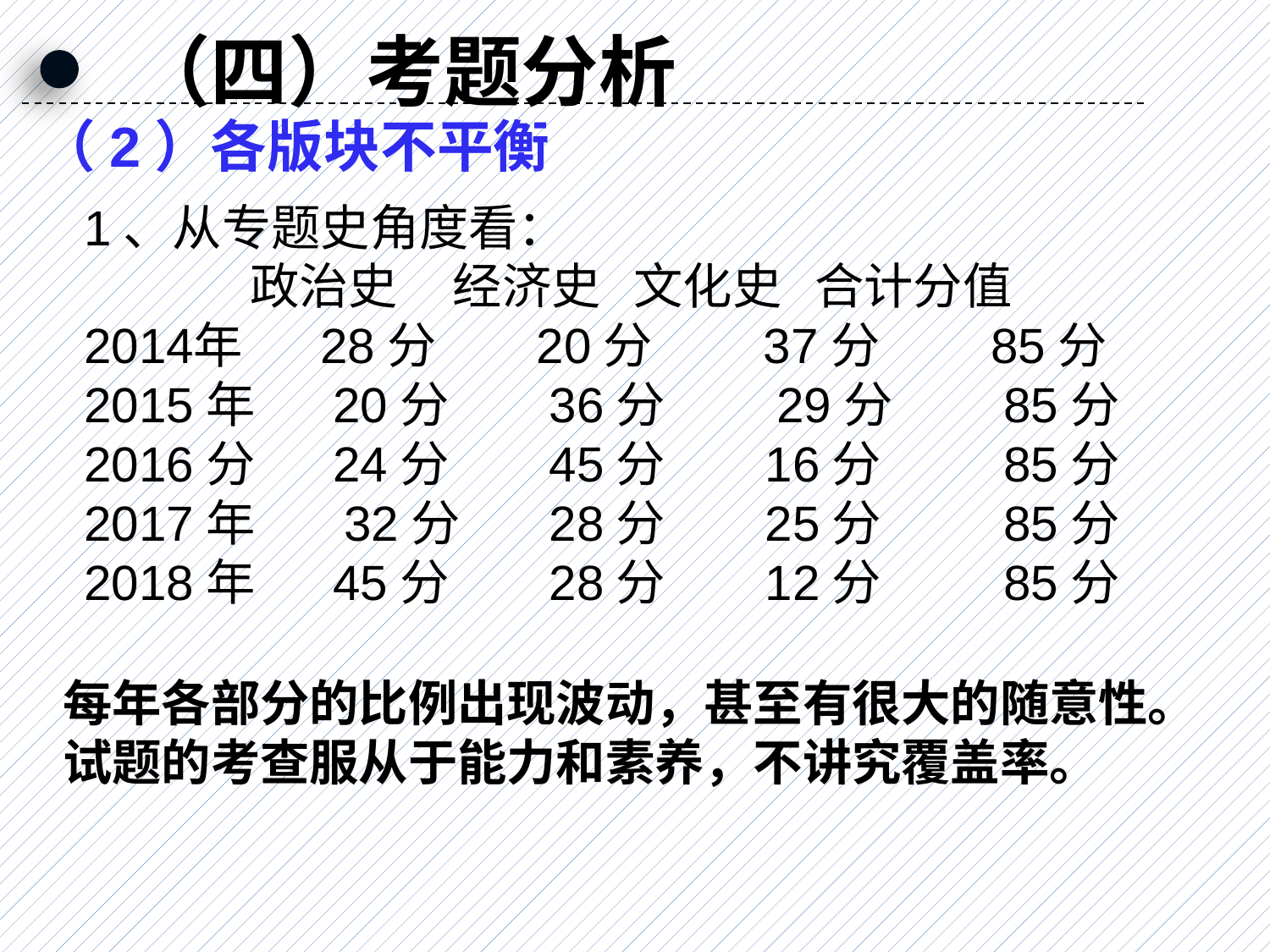

（四）考题分析

（2）各版块不平衡

1、从专题史角度看：
              政治史     经济史   文化史   合计分值
年      28分        20分         37分         85分
2015年      20分        36分         29分         85分
2016分      24分        45分        16分          85分
2017年       32分       28分        25分          85分
2018年      45分        28分        12分          85分
每年各部分的比例出现波动，甚至有很大的随意性。试题的考查服从于能力和素养，不讲究覆盖率。